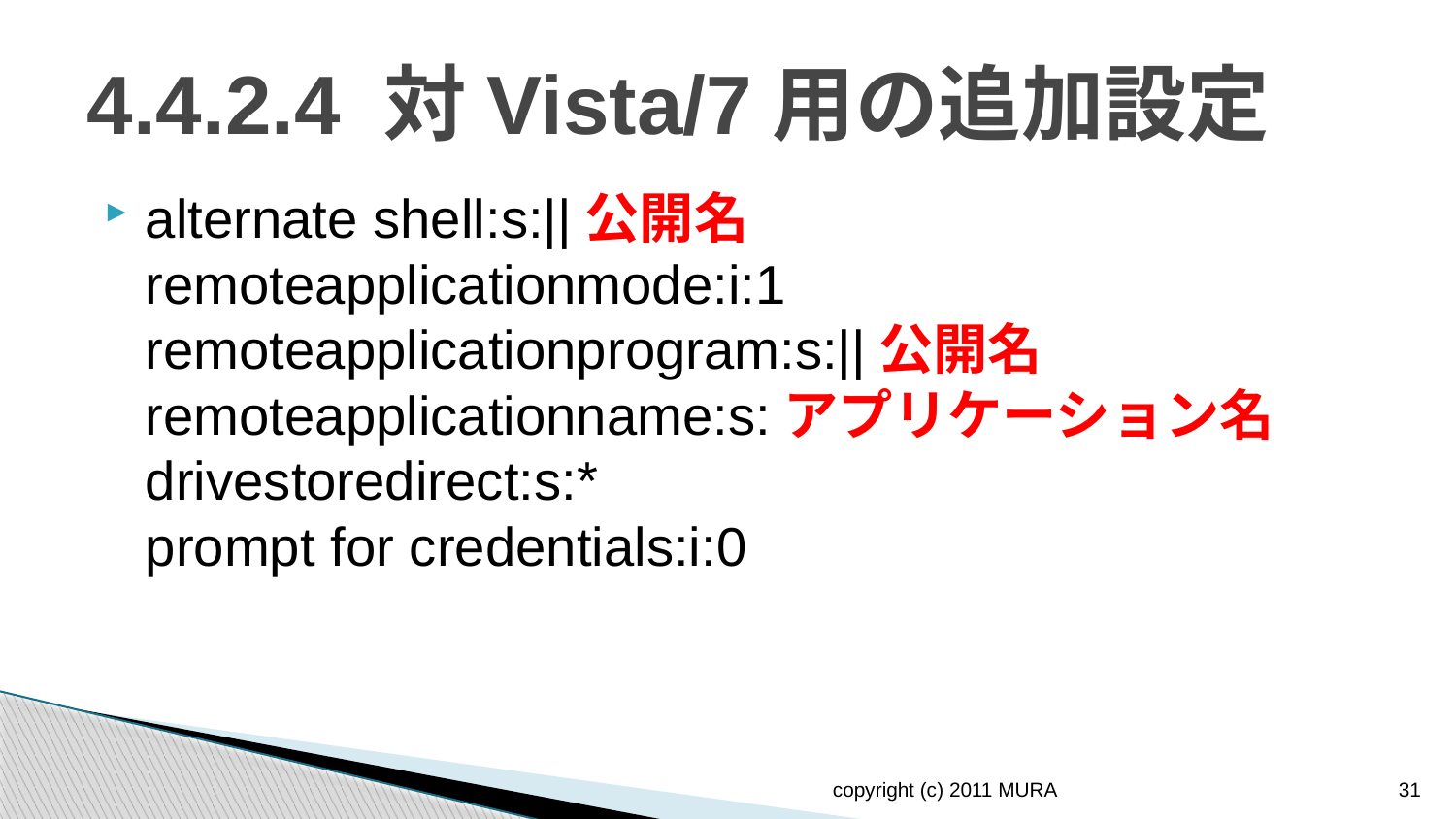

# 4.4.2.4 対Vista/7用の追加設定
alternate shell:s:||公開名
remoteapplicationmode:i:1
remoteapplicationprogram:s:||公開名
remoteapplicationname:s:アプリケーション名
drivestoredirect:s:*
prompt for credentials:i:0
copyright (c) 2011 MURA
31